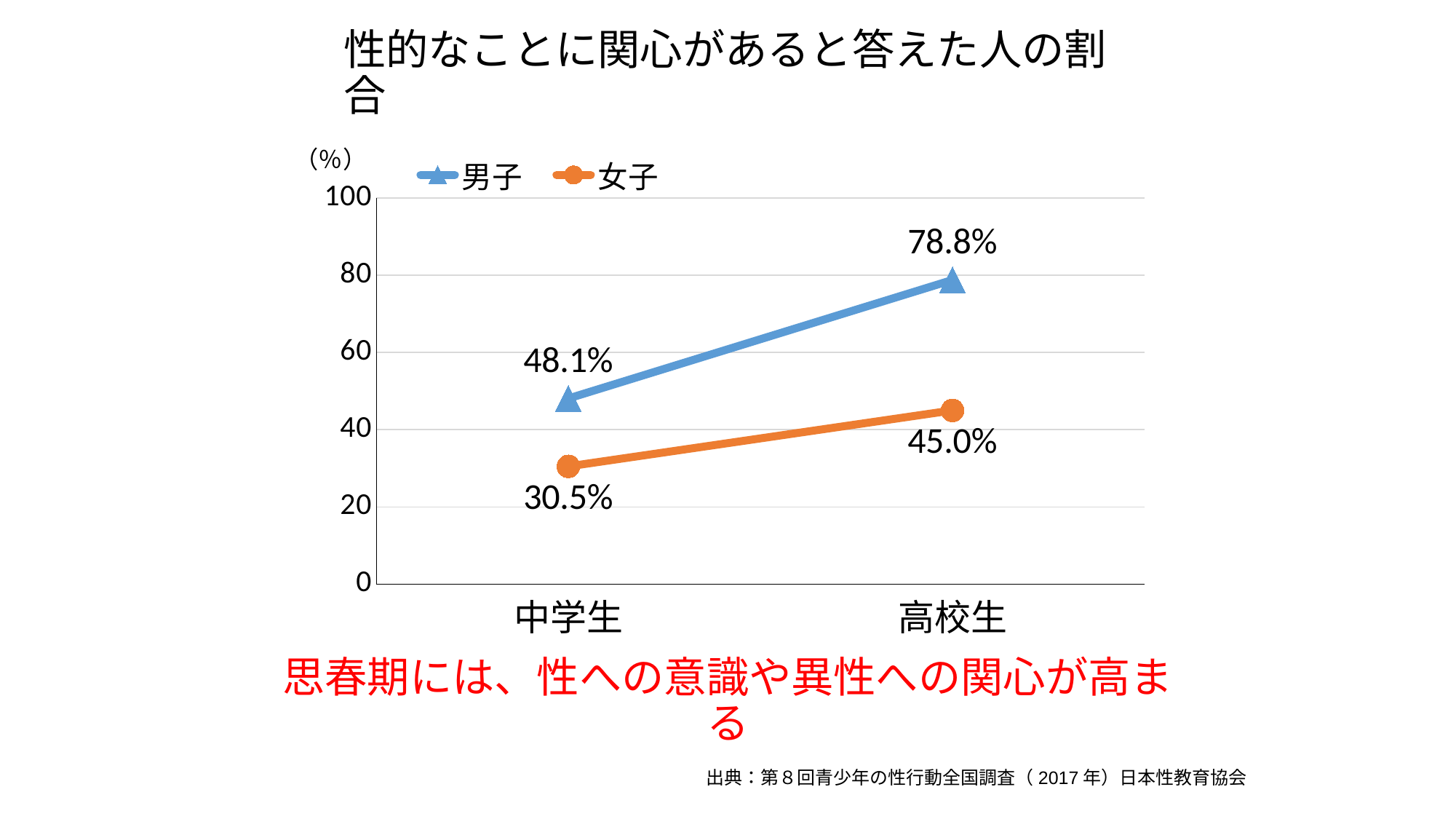

性的なことに関心があると答えた人の割合

### Chart

| Category | 男子 | 女子 |
|---|---|---|
| 中学生 | 48.1 | 30.5 |
| 高校生 | 78.8 | 45.0 |
（％）
# 思春期には、性への意識や異性への関心が高まる
出典：第８回青少年の性行動全国調査（2017年）日本性教育協会